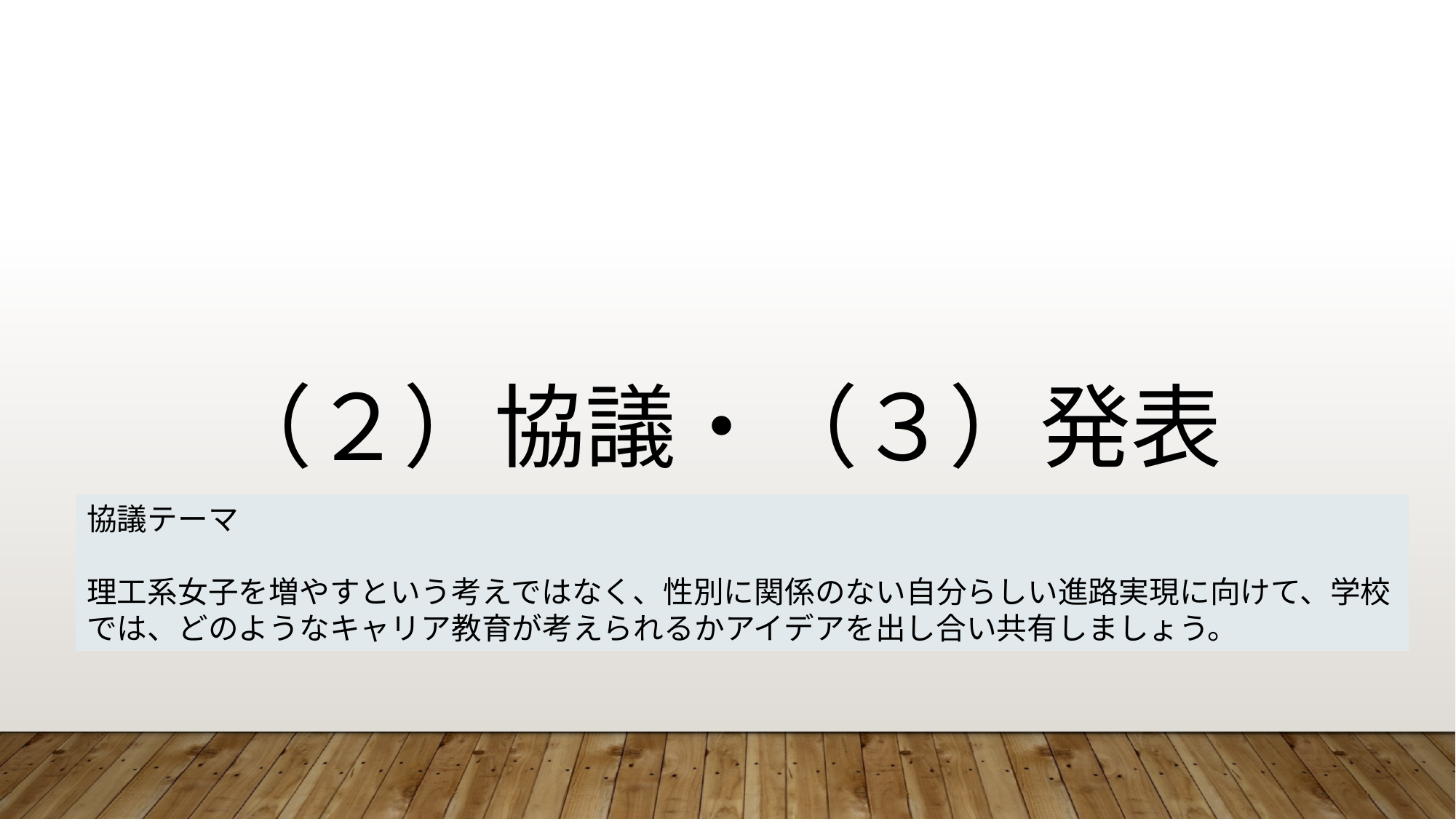

（２）協議・（３）発表
協議テーマ

理工系女子を増やすという考えではなく、性別に関係のない自分らしい進路実現に向けて、学校では、どのようなキャリア教育が考えられるかアイデアを出し合い共有しましょう。